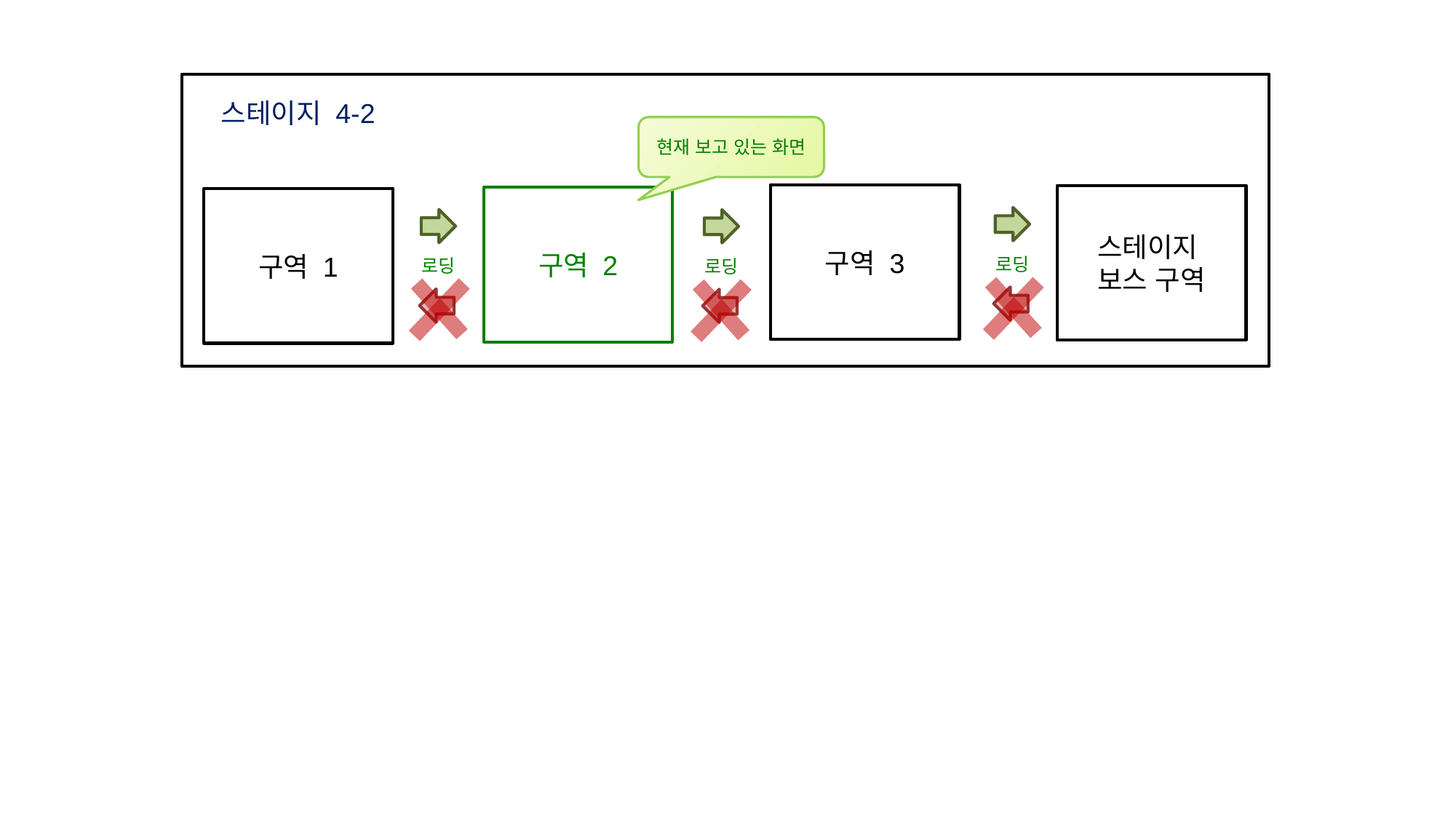

스테이지 4-2
현재 보고 있는 화면
구역 3
스테이지
보스 구역
구역 2
구역 1

로딩
로딩
로딩